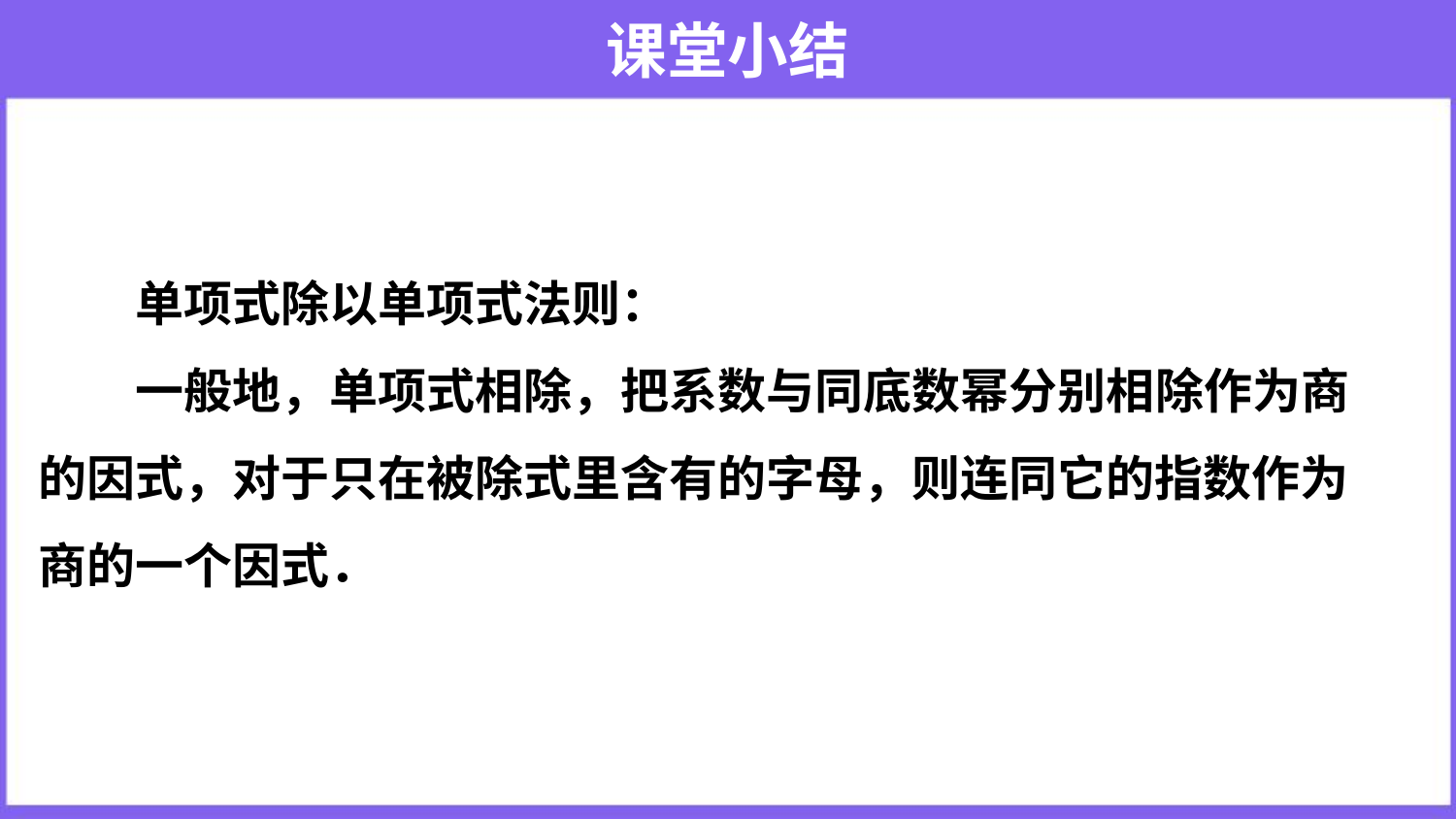

# 课堂小结
单项式除以单项式法则：
一般地，单项式相除，把系数与同底数幂分别相除作为商的因式，对于只在被除式里含有的字母，则连同它的指数作为商的一个因式．